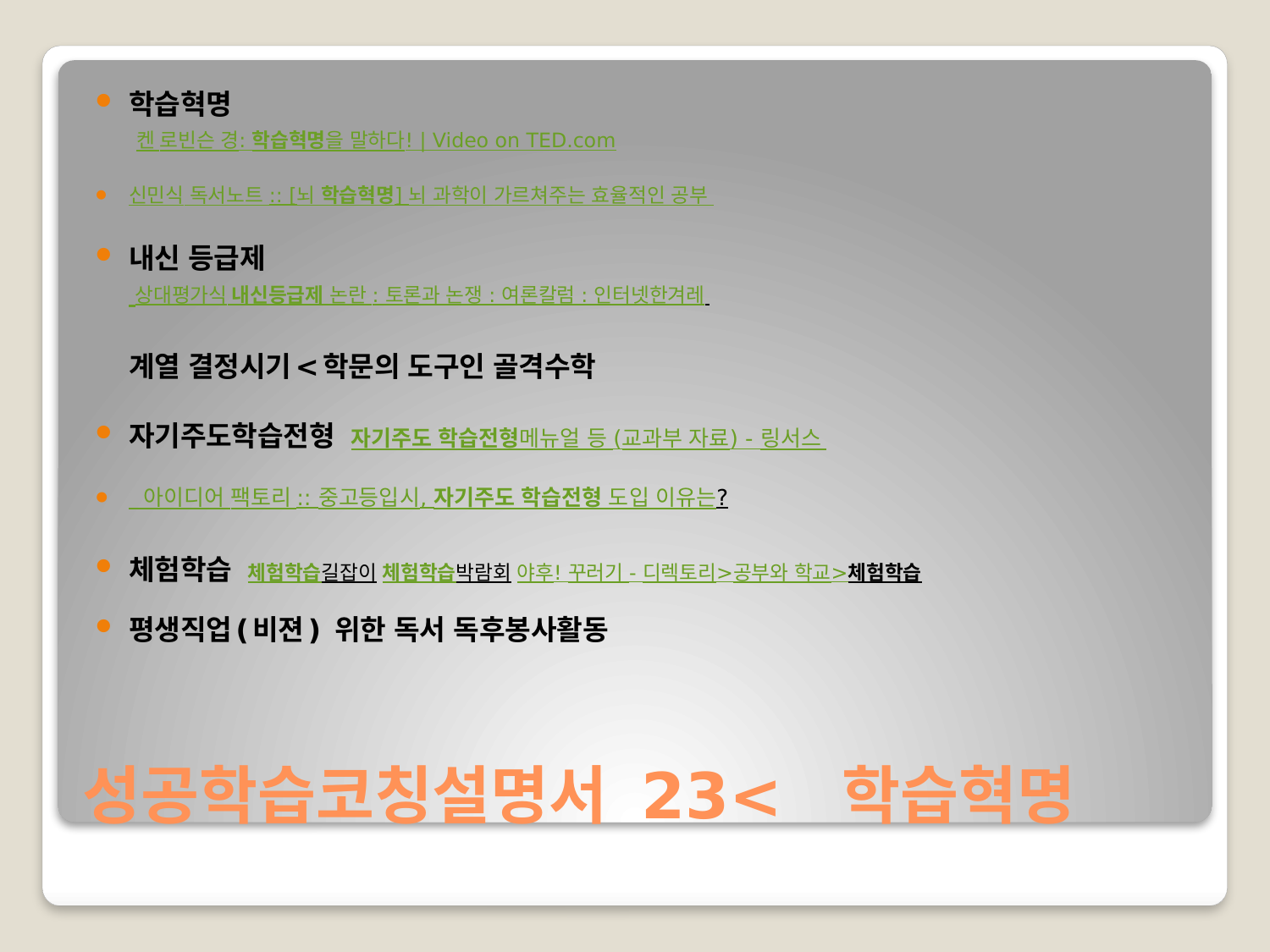

학습혁명 
 켄 로빈슨 경: 학습혁명을 말하다! | Video on TED.com

신민식 독서노트 :: [뇌 학습혁명] 뇌 과학이 가르쳐주는 효율적인 공부

내신 등급제
 상대평가식 내신등급제 논란 : 토론과 논쟁 : 여론칼럼 : 인터넷한겨레
계열 결정시기<학문의 도구인 골격수학
자기주도학습전형  자기주도 학습전형메뉴얼 등 (교과부 자료) - 링서스

   아이디어 팩토리 :: 중고등입시, 자기주도 학습전형 도입 이유는?
체험학습  체험학습길잡이 체험학습박람회 야후! 꾸러기 - 디렉토리>공부와 학교>체험학습
평생직업(비젼) 위한 독서 독후봉사활동

# 성공학습코칭설명서 23<  학습혁명